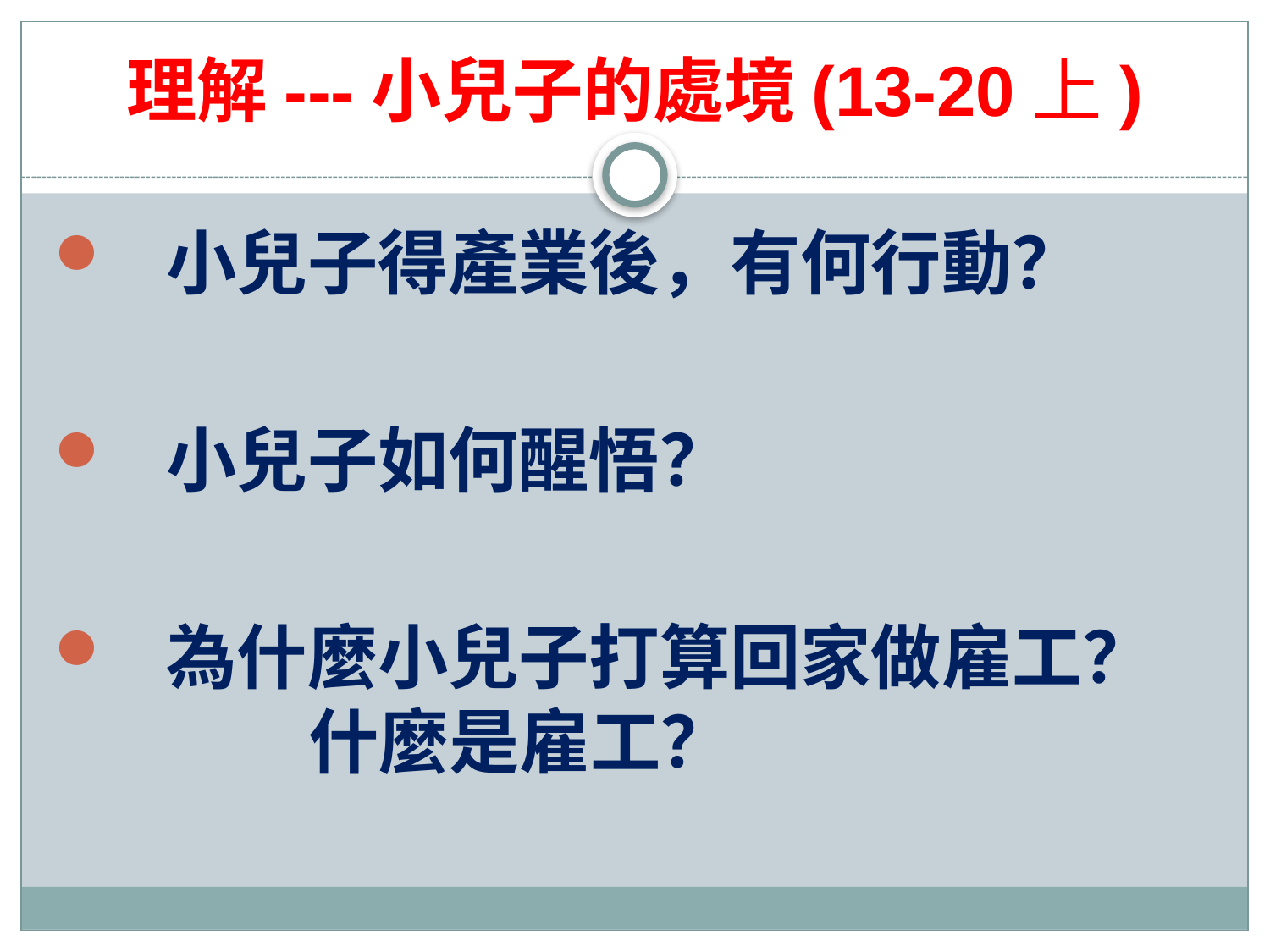

# 理解---小兒子的處境(13-20上)
 小兒子得產業後，有何行動？

 小兒子如何醒悟？

 為什麼小兒子打算回家做雇工？         	什麼是雇工？